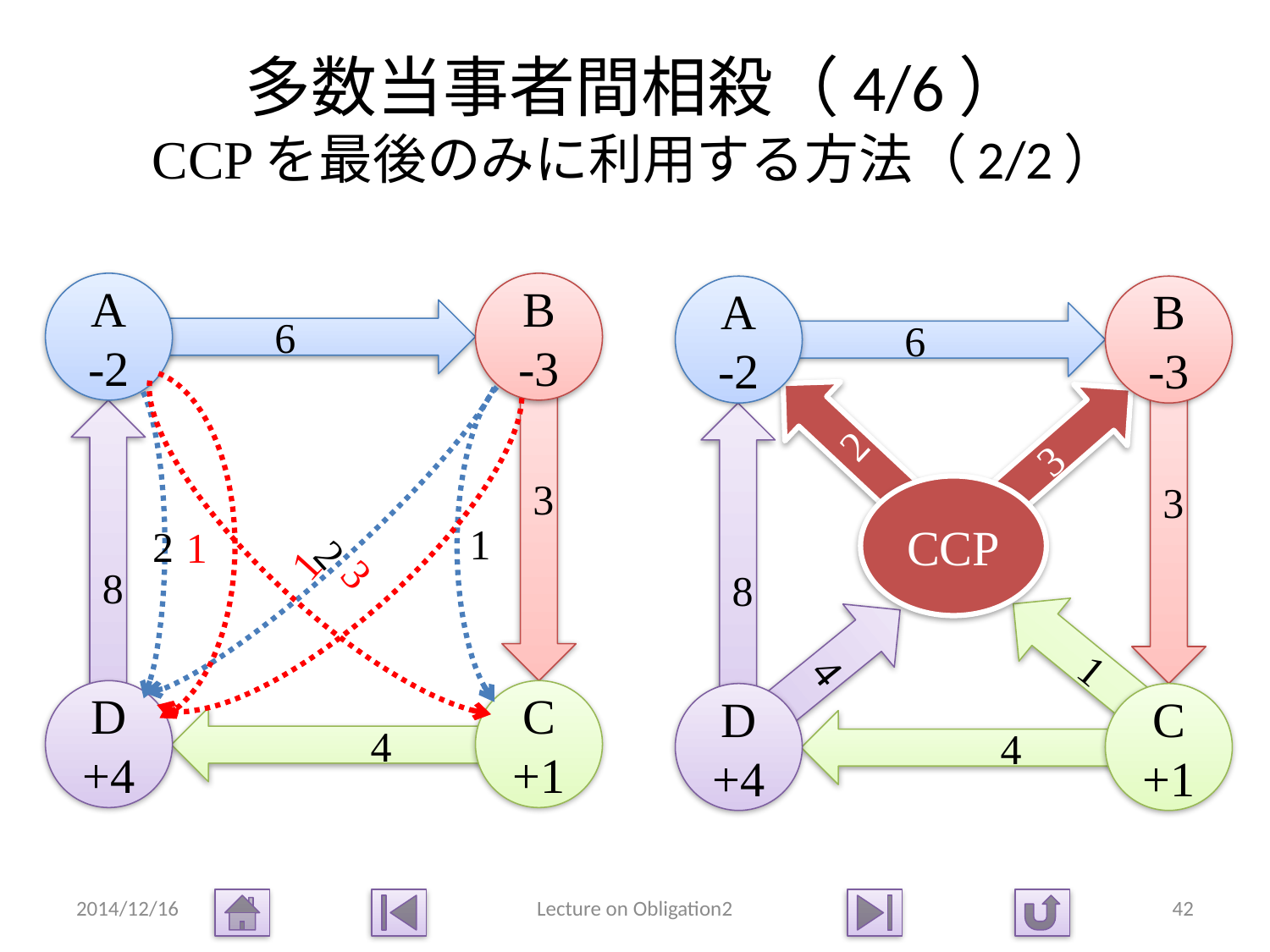

# 多数当事者間相殺（4/6） CCPを最後のみに利用する方法（2/2）
A
-2
B
-3
A
-2
B
-3
2
1
3
6
6
3
3
2
1
2
1
8
8
3
CCP
4
1
D
+4
C
+1
D
+4
C
+1
4
4
2014/12/16
Lecture on Obligation2
42